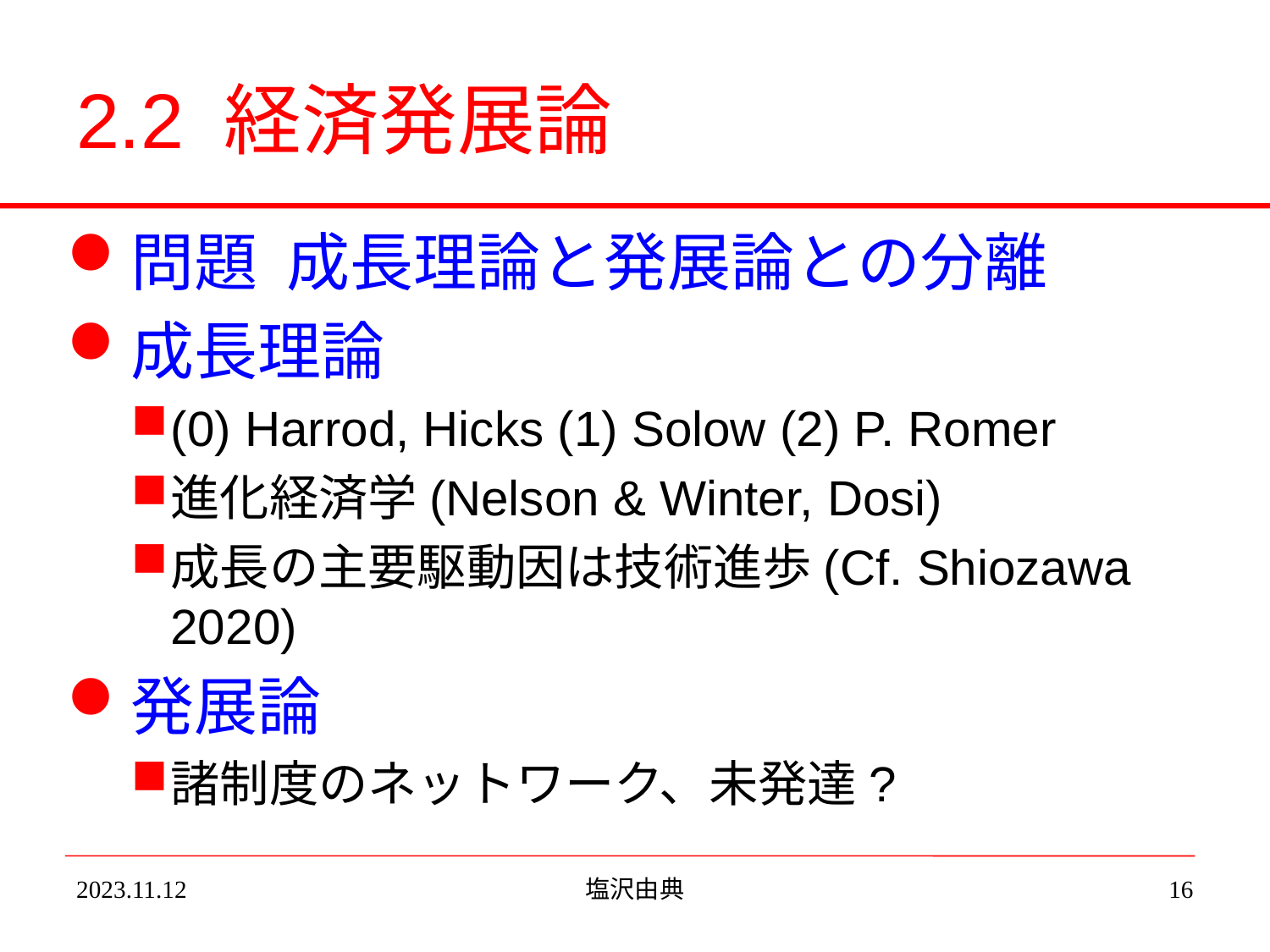

# 2.2 経済発展論
問題  成長理論と発展論との分離
成長理論
(0) Harrod, Hicks (1) Solow (2) P. Romer
進化経済学(Nelson & Winter, Dosi)
成長の主要駆動因は技術進歩(Cf. Shiozawa 2020)
発展論
諸制度のネットワーク、未発達?
2023.11.12
塩沢由典
16